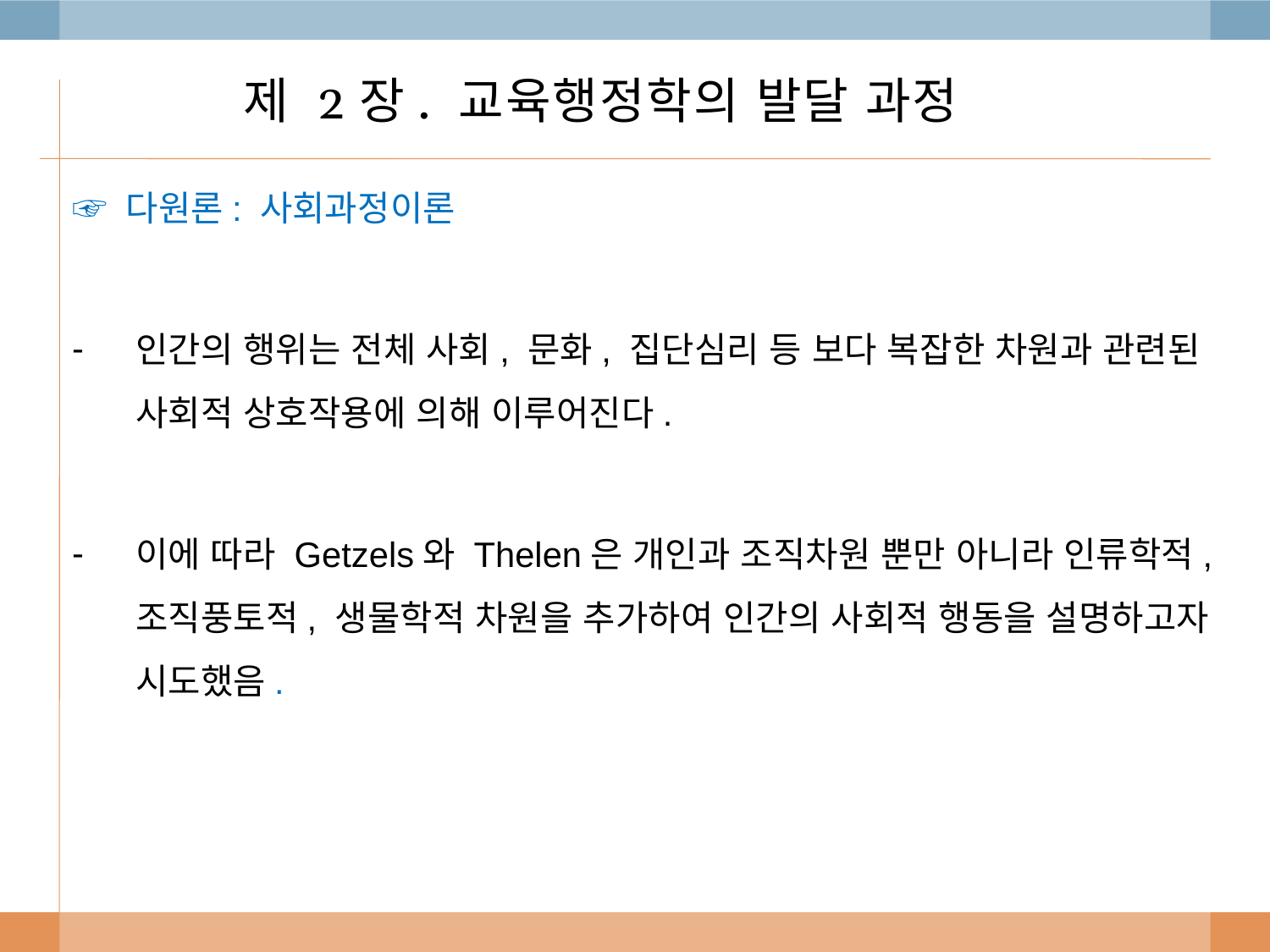

# 제 2장. 교육행정학의 발달 과정
☞ 다원론: 사회과정이론

인간의 행위는 전체 사회, 문화, 집단심리 등 보다 복잡한 차원과 관련된 사회적 상호작용에 의해 이루어진다.

이에 따라 Getzels와 Thelen은 개인과 조직차원 뿐만 아니라 인류학적, 조직풍토적, 생물학적 차원을 추가하여 인간의 사회적 행동을 설명하고자 시도했음.